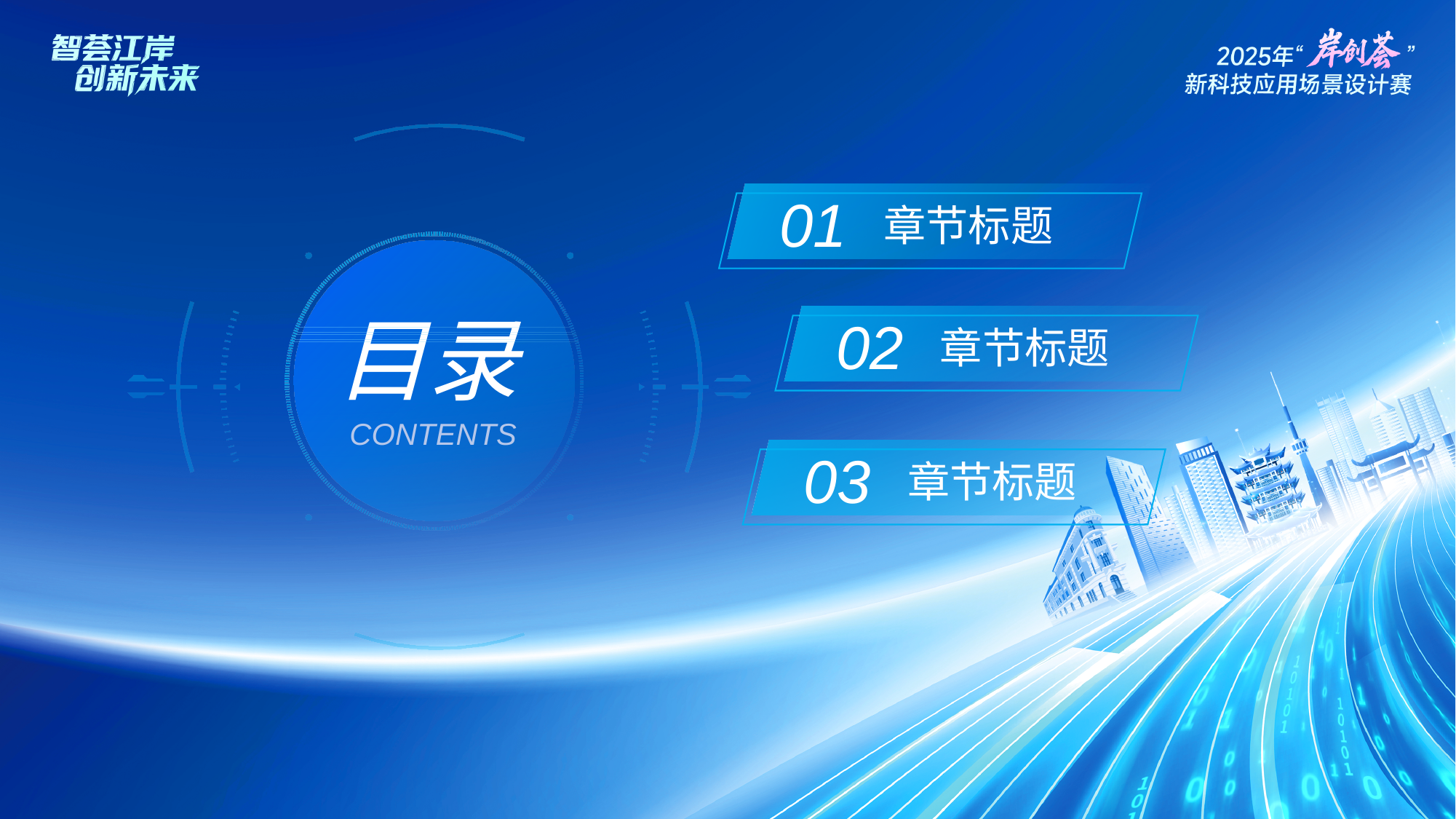

目录

CONTENTS
01

章节标题
02

章节标题
03

章节标题